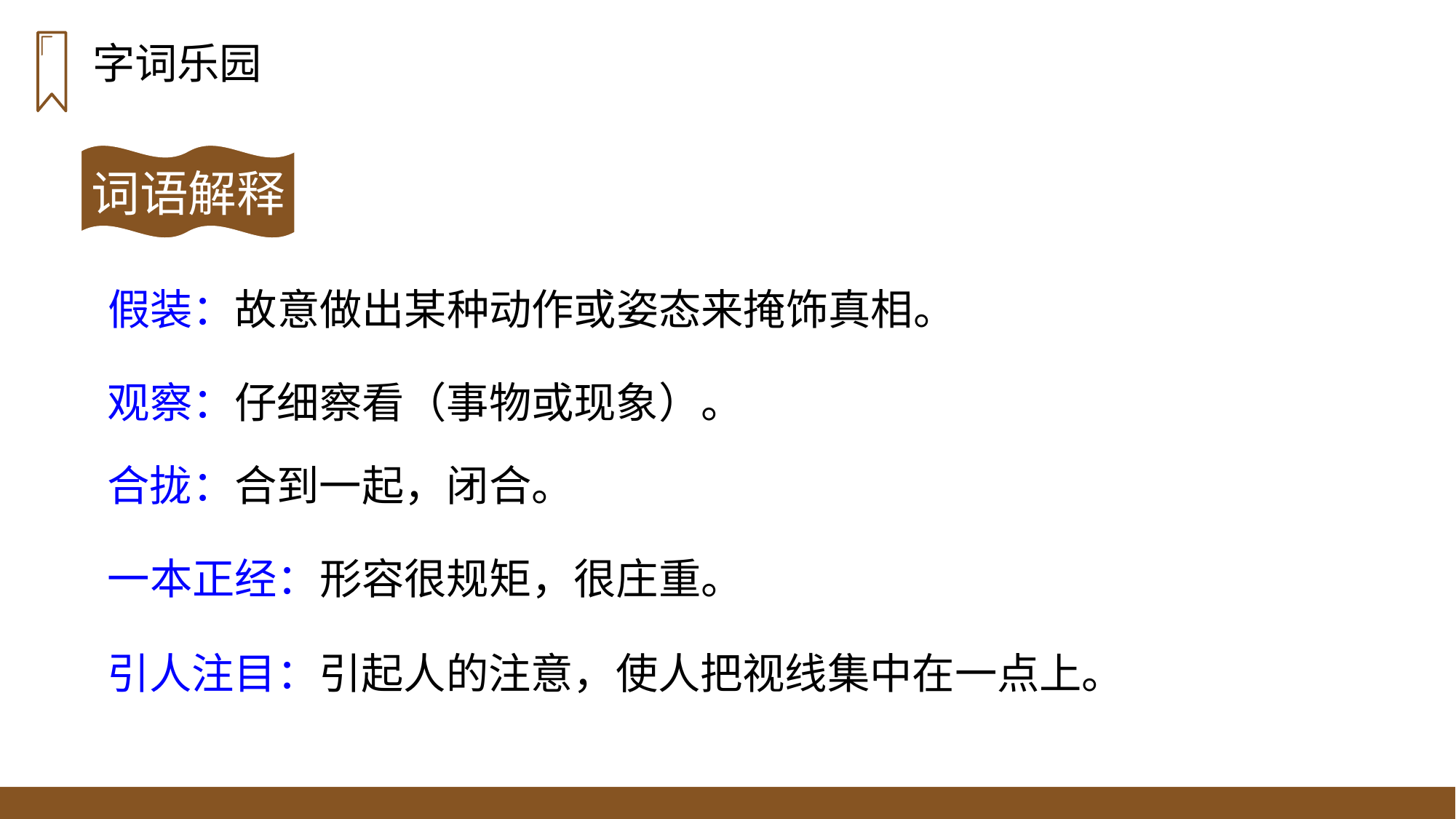

字词乐园
词语解释
假装：故意做出某种动作或姿态来掩饰真相。
观察：仔细察看（事物或现象）。
合拢：合到一起，闭合。
一本正经：形容很规矩，很庄重。
引人注目：引起人的注意，使人把视线集中在一点上。